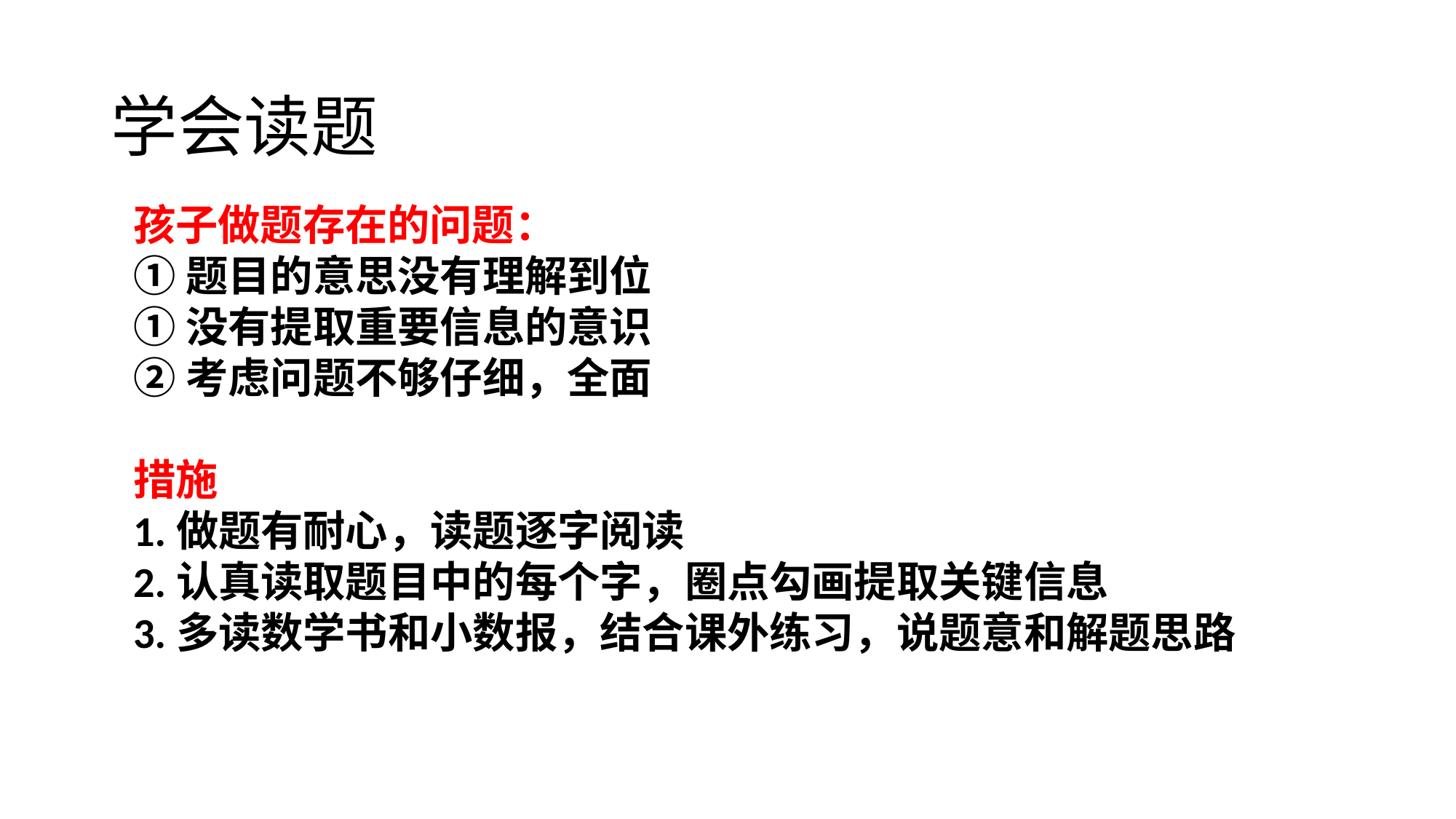

# 学会读题
孩子做题存在的问题：
①题目的意思没有理解到位
①没有提取重要信息的意识
②考虑问题不够仔细，全面

措施
1.做题有耐心，读题逐字阅读
2.认真读取题目中的每个字，圈点勾画提取关键信息
3.多读数学书和小数报，结合课外练习，说题意和解题思路